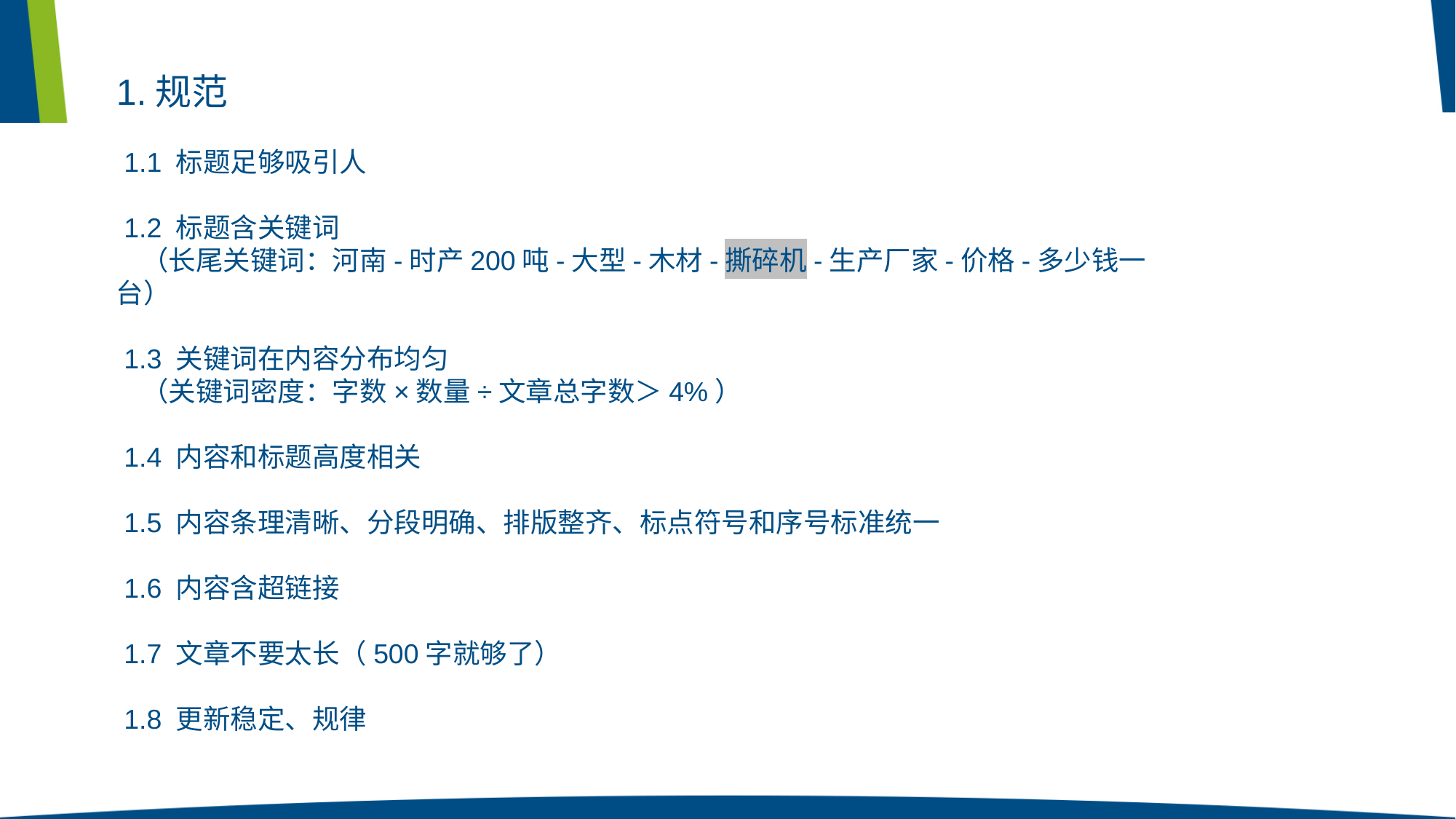

1.规范

 1.1 标题足够吸引人

 1.2 标题含关键词
   （长尾关键词：河南-时产200吨-大型-木材-撕碎机-生产厂家-价格-多少钱一台）

 1.3 关键词在内容分布均匀
   （关键词密度：字数×数量÷文章总字数＞4%）

 1.4 内容和标题高度相关

 1.5 内容条理清晰、分段明确、排版整齐、标点符号和序号标准统一

 1.6 内容含超链接

 1.7 文章不要太长（500字就够了）

 1.8 更新稳定、规律